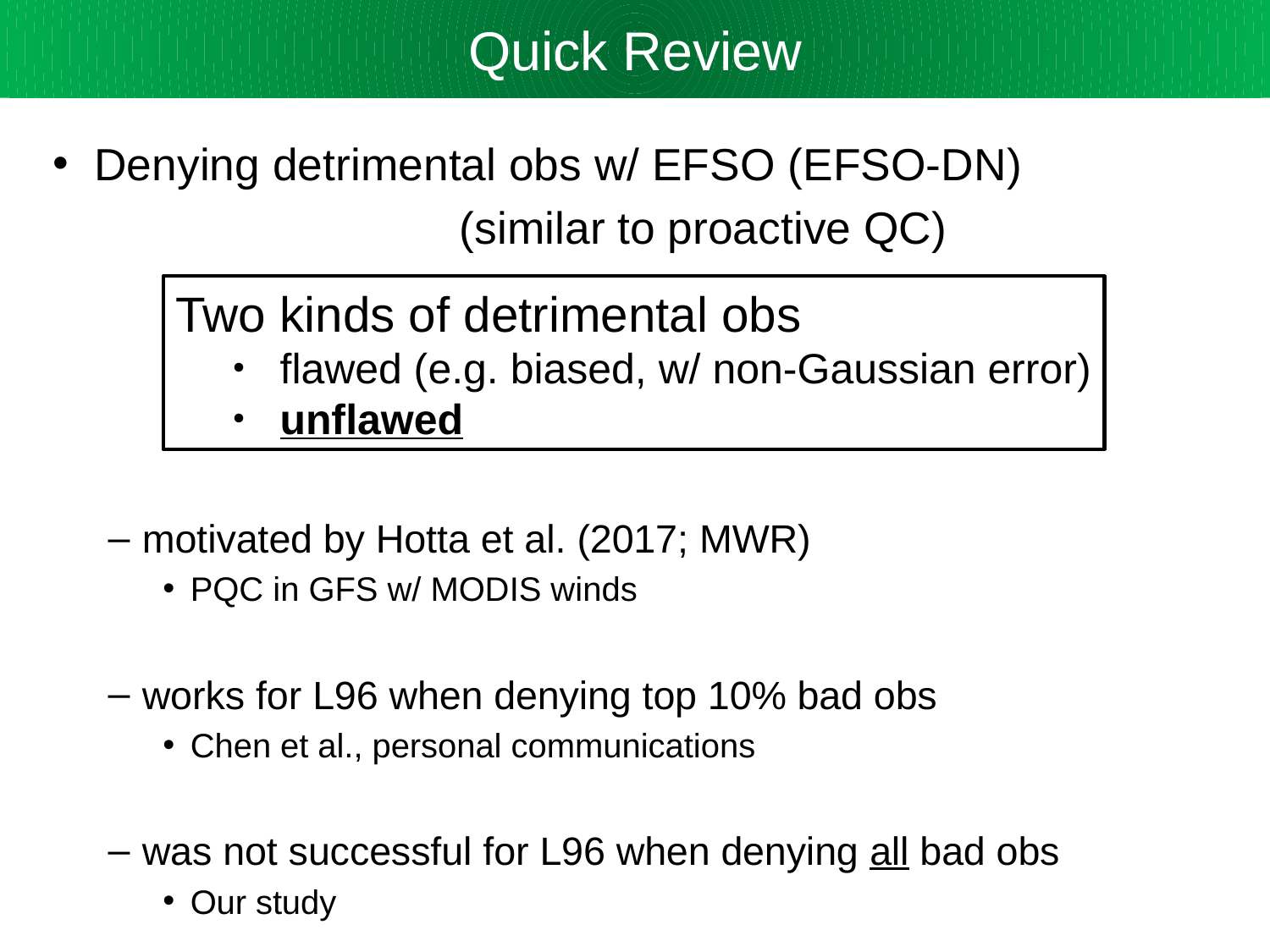

Quick Review
Denying detrimental obs w/ EFSO (EFSO-DN)
				(similar to proactive QC)

motivated by Hotta et al. (2017; MWR)
PQC in GFS w/ MODIS winds

works for L96 when denying top 10% bad obs
Chen et al., personal communications

was not successful for L96 when denying all bad obs
Our study
Two kinds of detrimental obs
　・ flawed (e.g. biased, w/ non-Gaussian error)
　・ unflawed